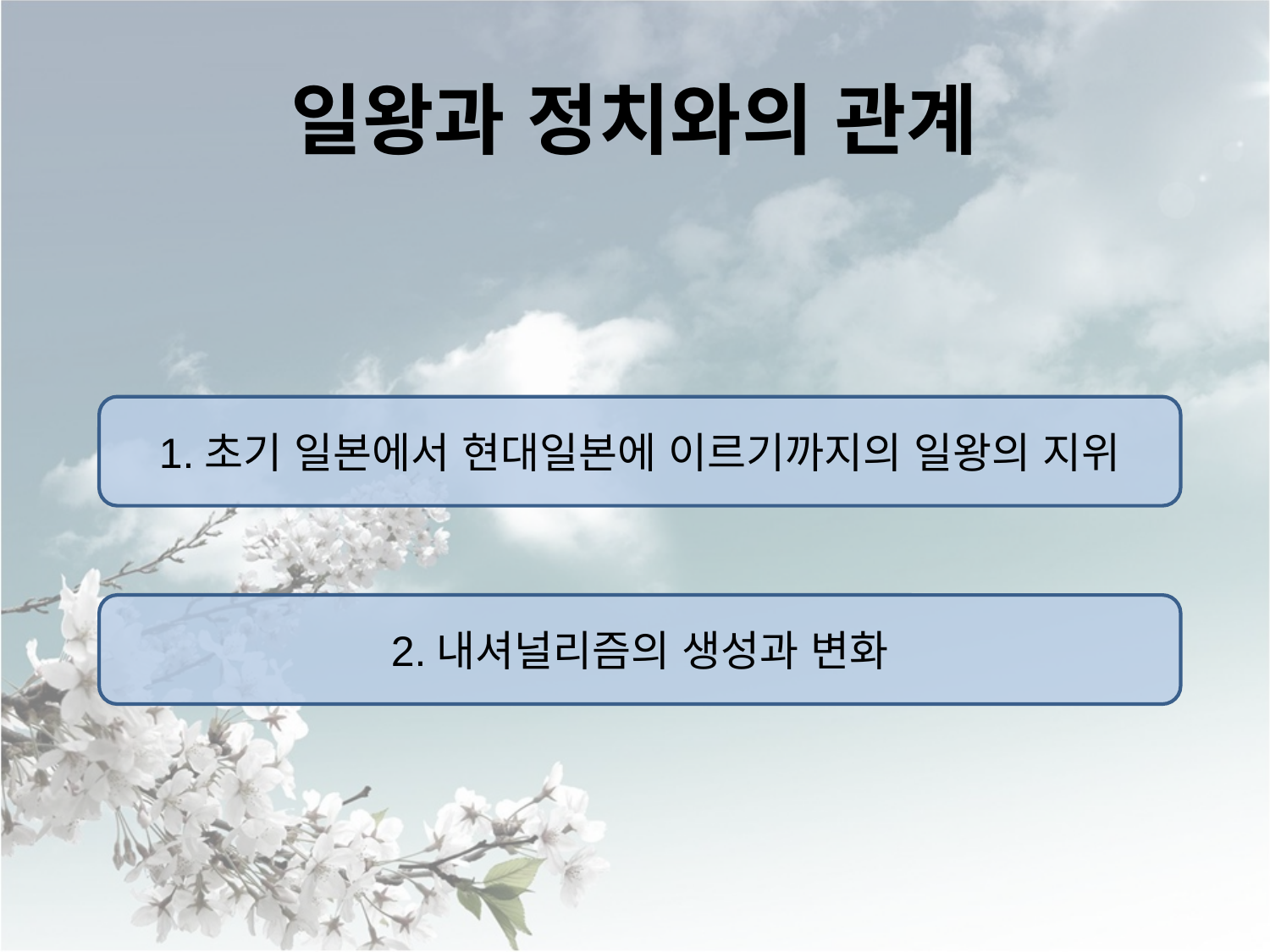

# 일왕과 정치와의 관계
1.초기 일본에서 현대일본에 이르기까지의 일왕의 지위
2.내셔널리즘의 생성과 변화